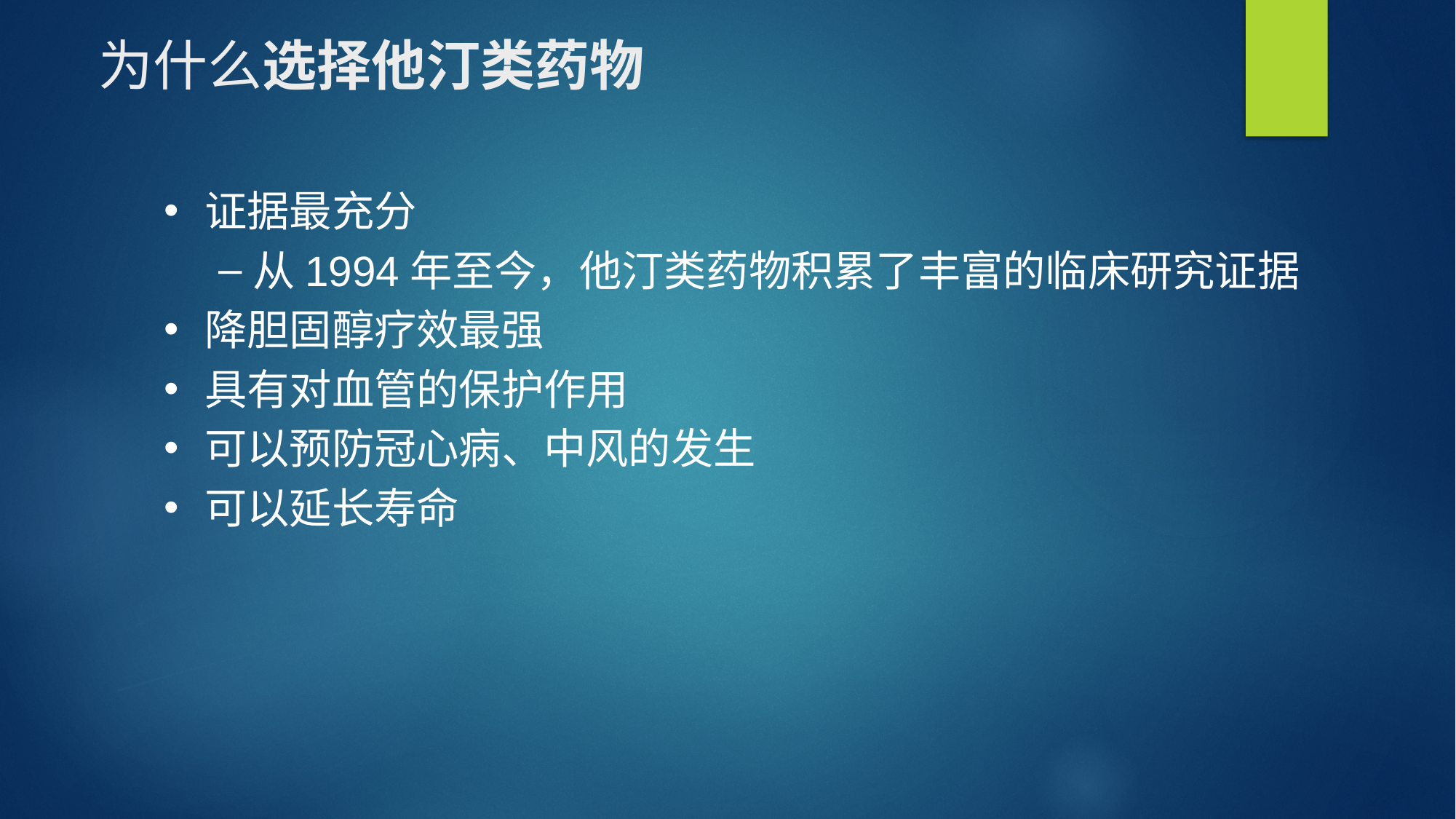

# 为什么选择他汀类药物
证据最充分
从1994年至今，他汀类药物积累了丰富的临床研究证据
降胆固醇疗效最强
具有对血管的保护作用
可以预防冠心病、中风的发生
可以延长寿命